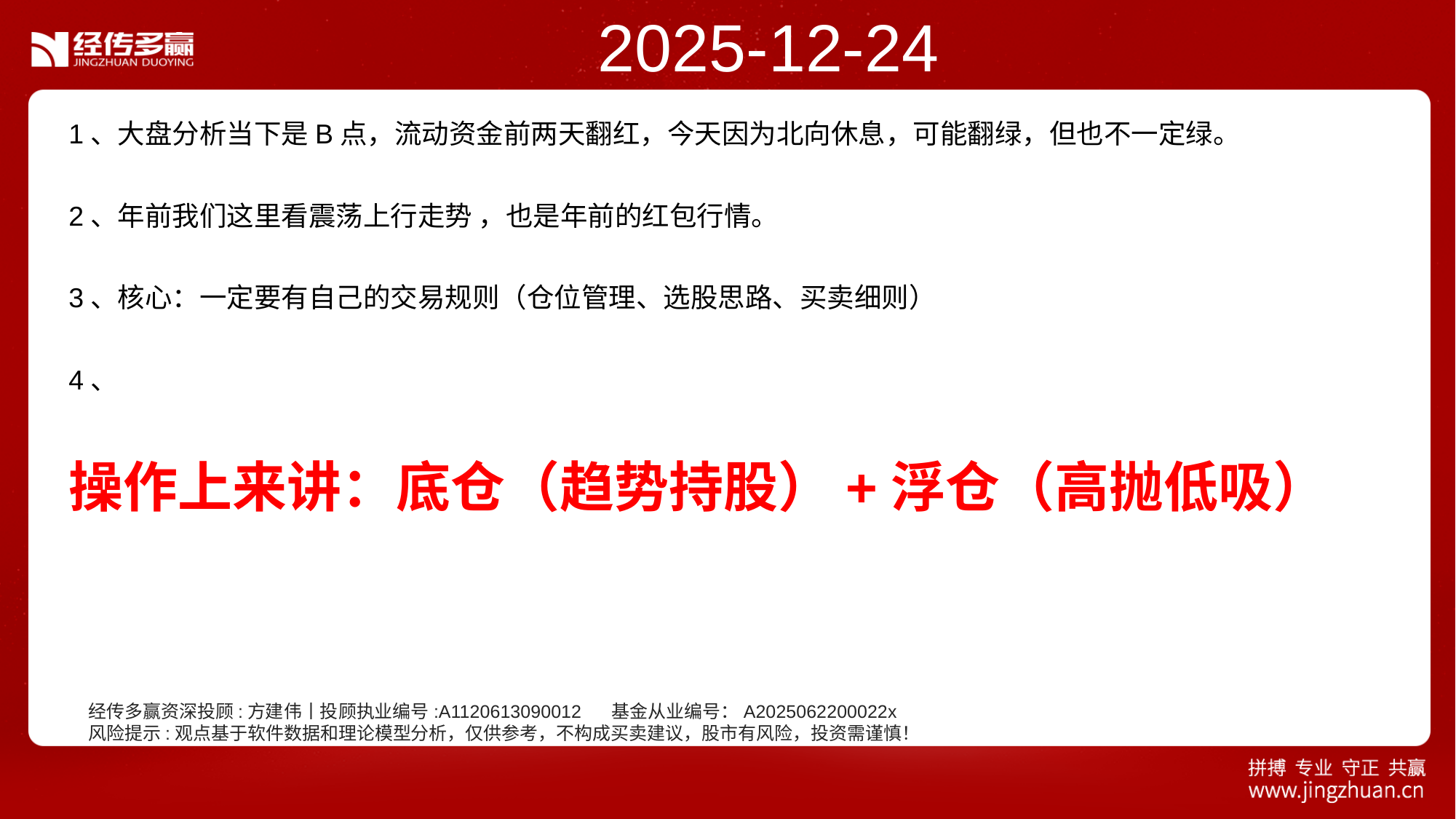

2025-12-24
1、大盘分析当下是B点，流动资金前两天翻红，今天因为北向休息，可能翻绿，但也不一定绿。

2、年前我们这里看震荡上行走势 ，也是年前的红包行情。

3、核心：一定要有自己的交易规则（仓位管理、选股思路、买卖细则）

4、

操作上来讲：底仓（趋势持股）+浮仓（高抛低吸）